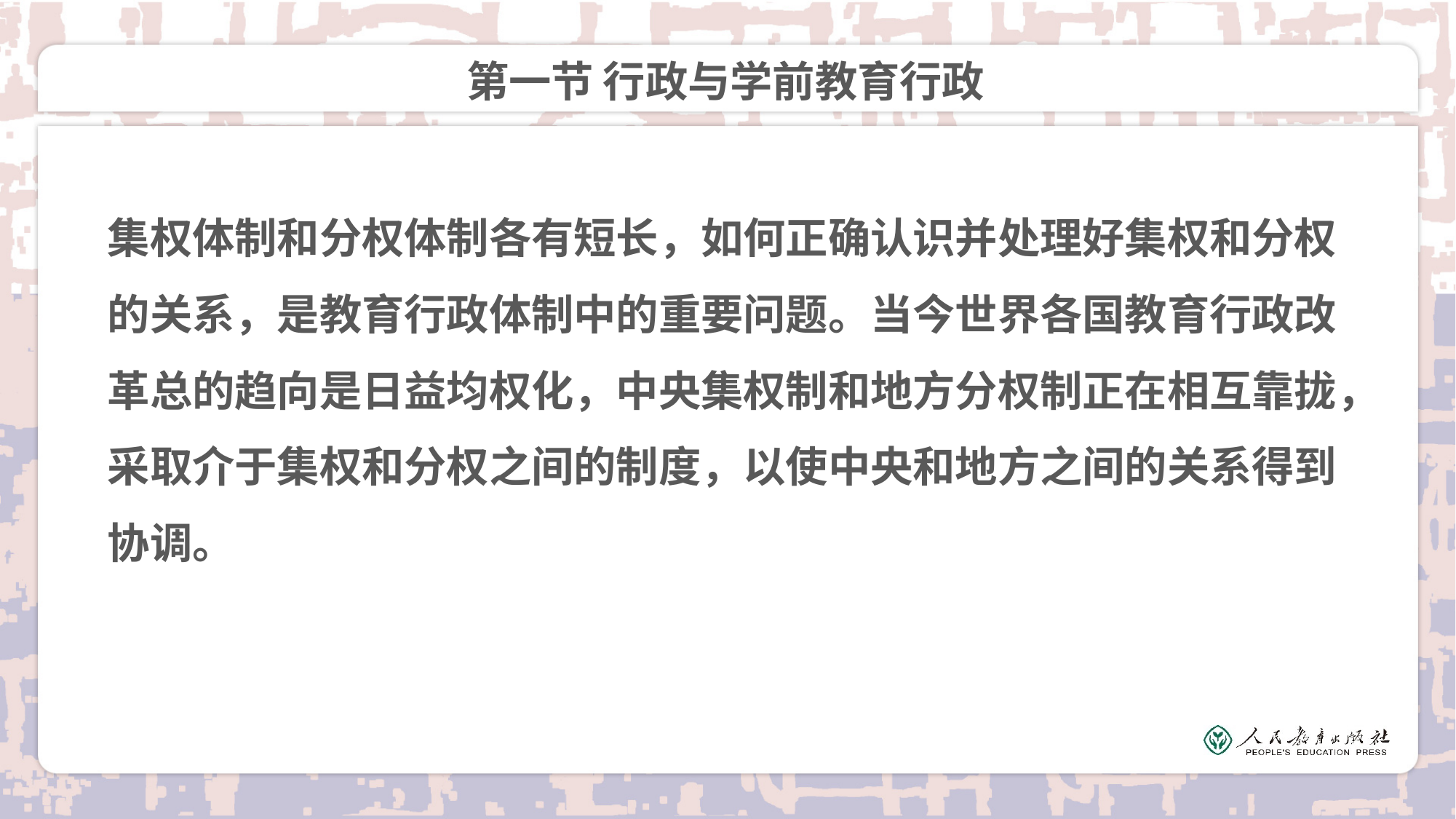

# 第一节 行政与学前教育行政
集权体制和分权体制各有短长，如何正确认识并处理好集权和分权的关系，是教育行政体制中的重要问题。当今世界各国教育行政改革总的趋向是日益均权化，中央集权制和地方分权制正在相互靠拢，采取介于集权和分权之间的制度，以使中央和地方之间的关系得到协调。